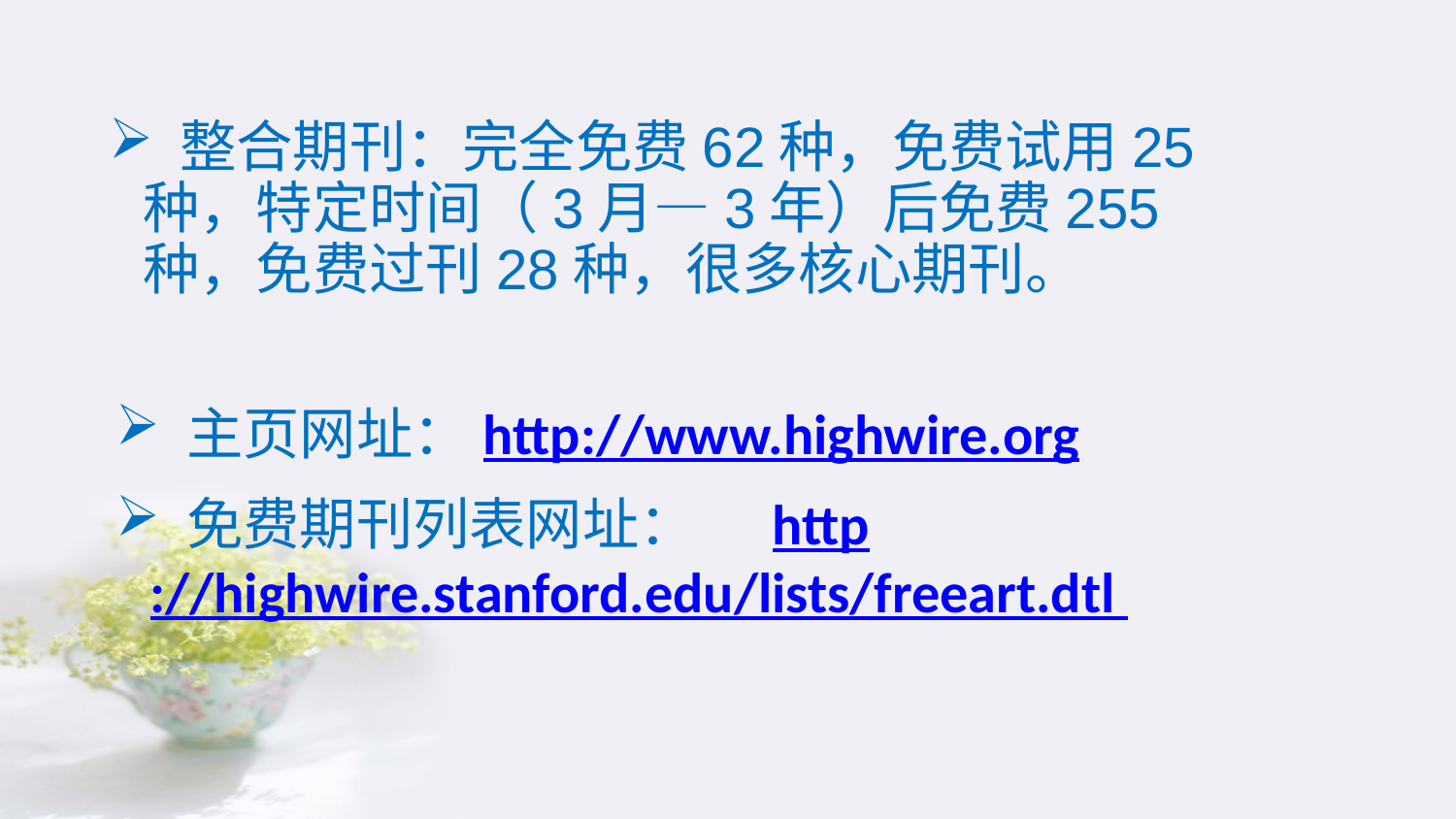

整合期刊：完全免费62种，免费试用25种，特定时间（3月—3年）后免费255种，免费过刊28种，很多核心期刊。
 主页网址：http://www.highwire.org
 免费期刊列表网址：     http://highwire.stanford.edu/lists/freeart.dtl